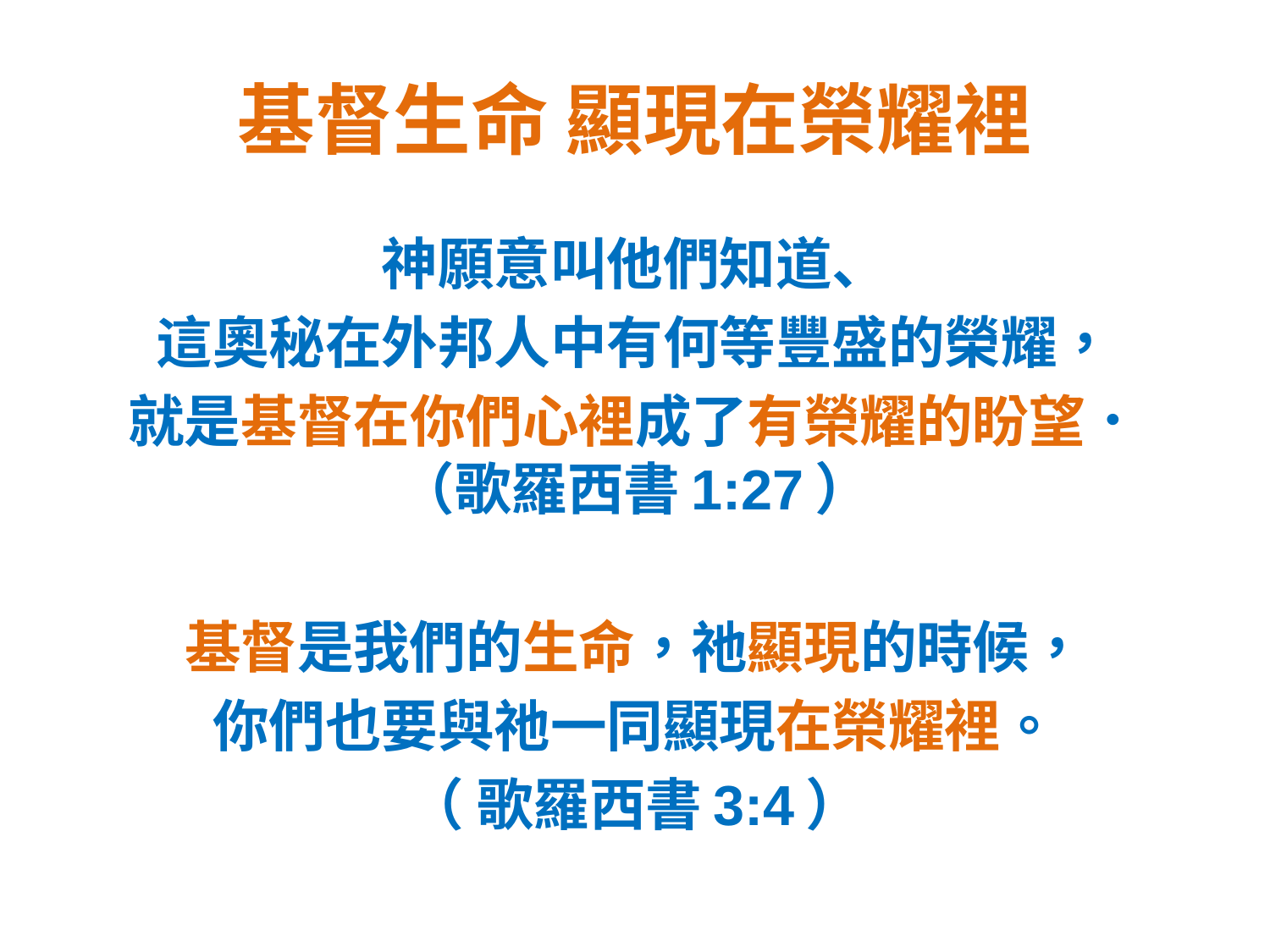

# 基督生命 顯現在榮耀裡
神願意叫他們知道、
這奧秘在外邦人中有何等豐盛的榮耀，
就是基督在你們心裡成了有榮耀的盼望．（歌羅西書1:27）

基督是我們的生命，祂顯現的時候，
你們也要與祂一同顯現在榮耀裡。
（ 歌羅西書3:4）